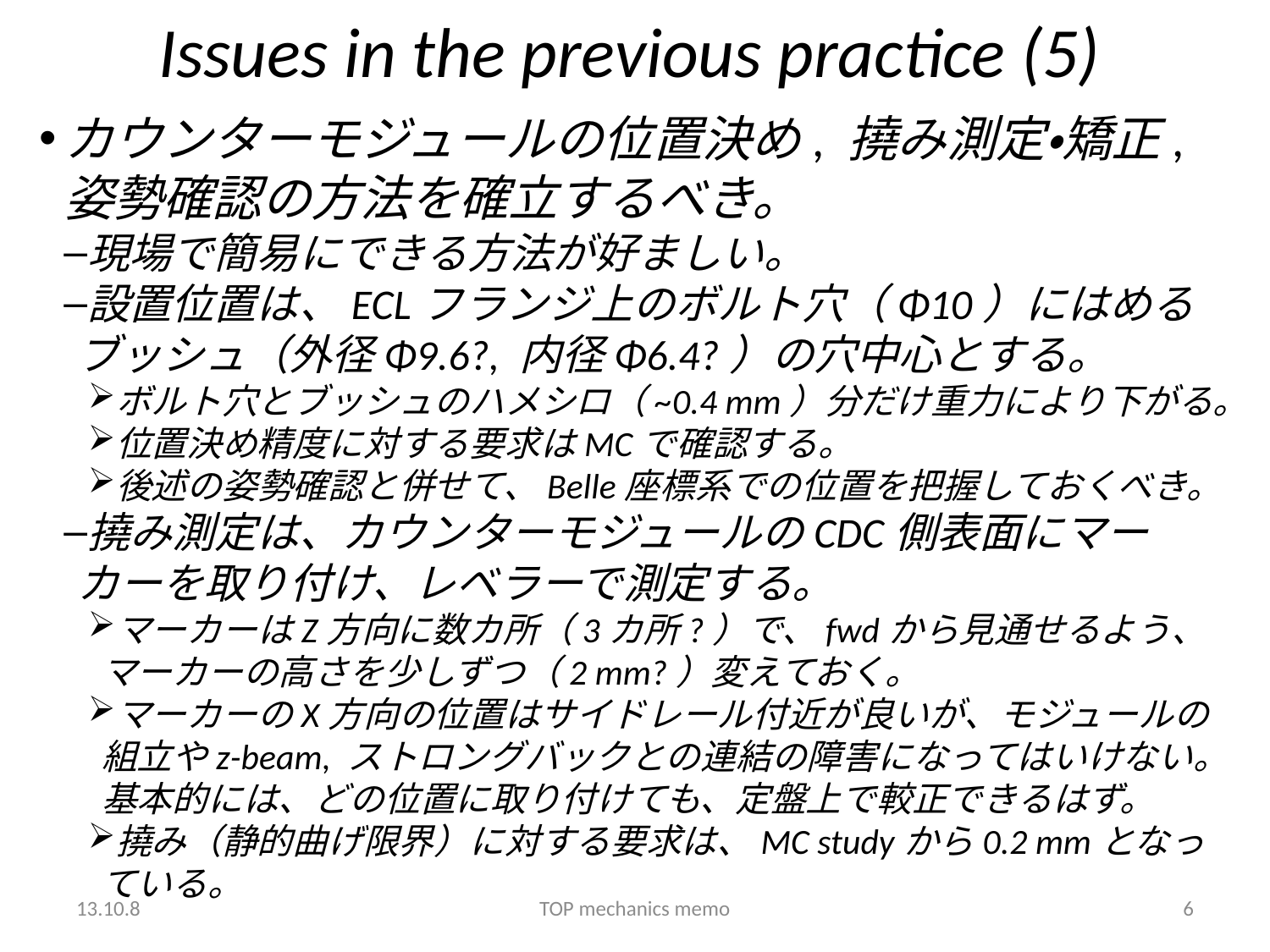

# Issues in the previous practice (5)
カウンターモジュールの位置決め, 撓み測定・矯正, 姿勢確認の方法を確立するべき。
現場で簡易にできる方法が好ましい。
設置位置は、ECLフランジ上のボルト穴（Φ10）にはめるブッシュ（外径Φ9.6?, 内径Φ6.4?）の穴中心とする。
ボルト穴とブッシュのハメシロ（~0.4 mm）分だけ重力により下がる。
位置決め精度に対する要求はMCで確認する。
後述の姿勢確認と併せて、Belle座標系での位置を把握しておくべき。
撓み測定は、カウンターモジュールのCDC側表面にマーカーを取り付け、レベラーで測定する。
マーカーはZ方向に数カ所（3カ所?）で、fwdから見通せるよう、マーカーの高さを少しずつ（2 mm?）変えておく。
マーカーのX方向の位置はサイドレール付近が良いが、モジュールの組立やz-beam, ストロングバックとの連結の障害になってはいけない。基本的には、どの位置に取り付けても、定盤上で較正できるはず。
撓み（静的曲げ限界）に対する要求は、MC studyから0.2 mmとなっている。
13.10.8
TOP mechanics memo
6